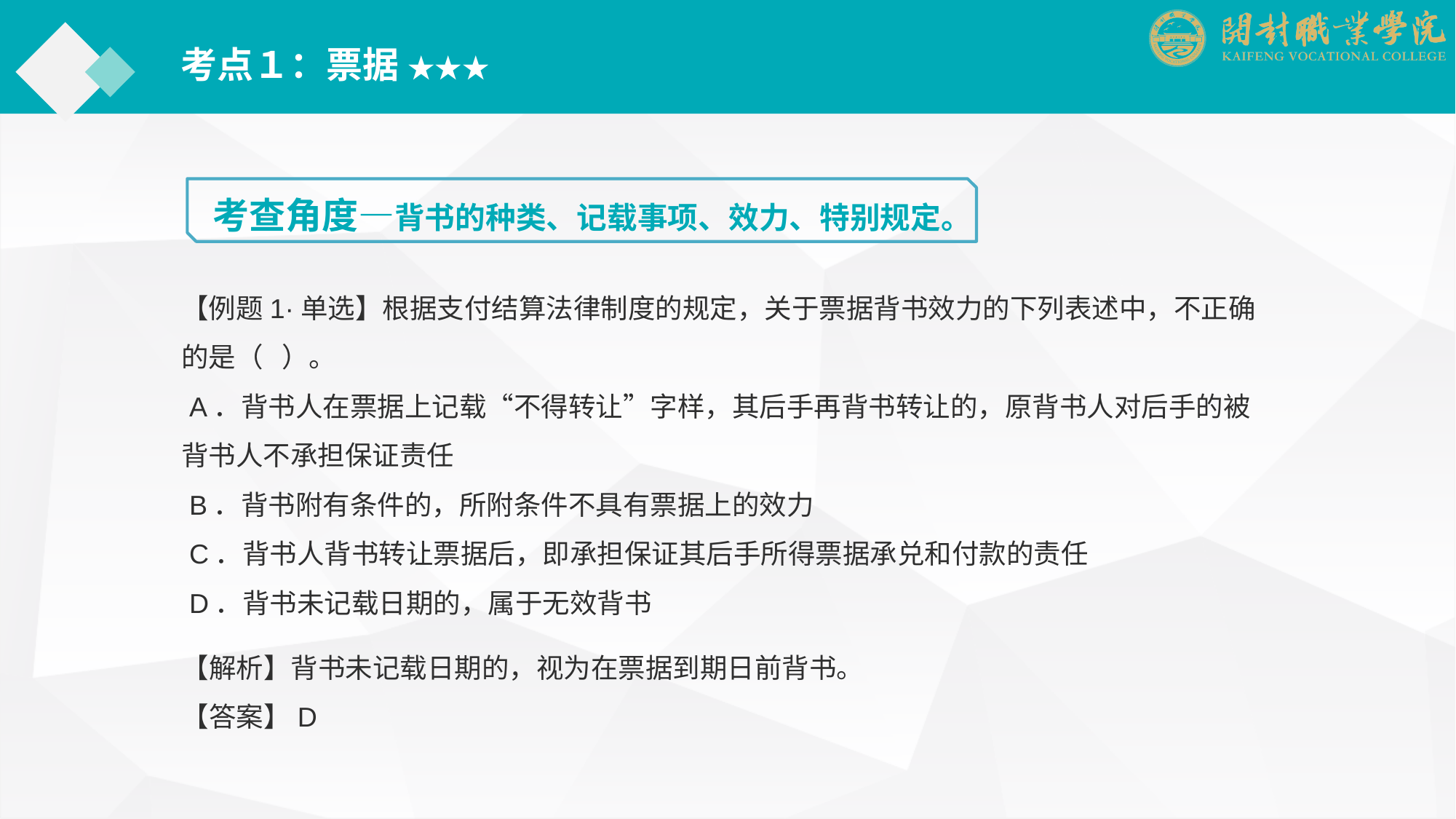

考点１：票据 ★★★

考查角度—背书的种类、记载事项、效力、特别规定。
【例题1·单选】根据支付结算法律制度的规定，关于票据背书效力的下列表述中，不正确的是（   ）。
 A．背书人在票据上记载“不得转让”字样，其后手再背书转让的，原背书人对后手的被背书人不承担保证责任
 B．背书附有条件的，所附条件不具有票据上的效力
 C．背书人背书转让票据后，即承担保证其后手所得票据承兑和付款的责任
 D．背书未记载日期的，属于无效背书
【解析】背书未记载日期的，视为在票据到期日前背书。
【答案】D